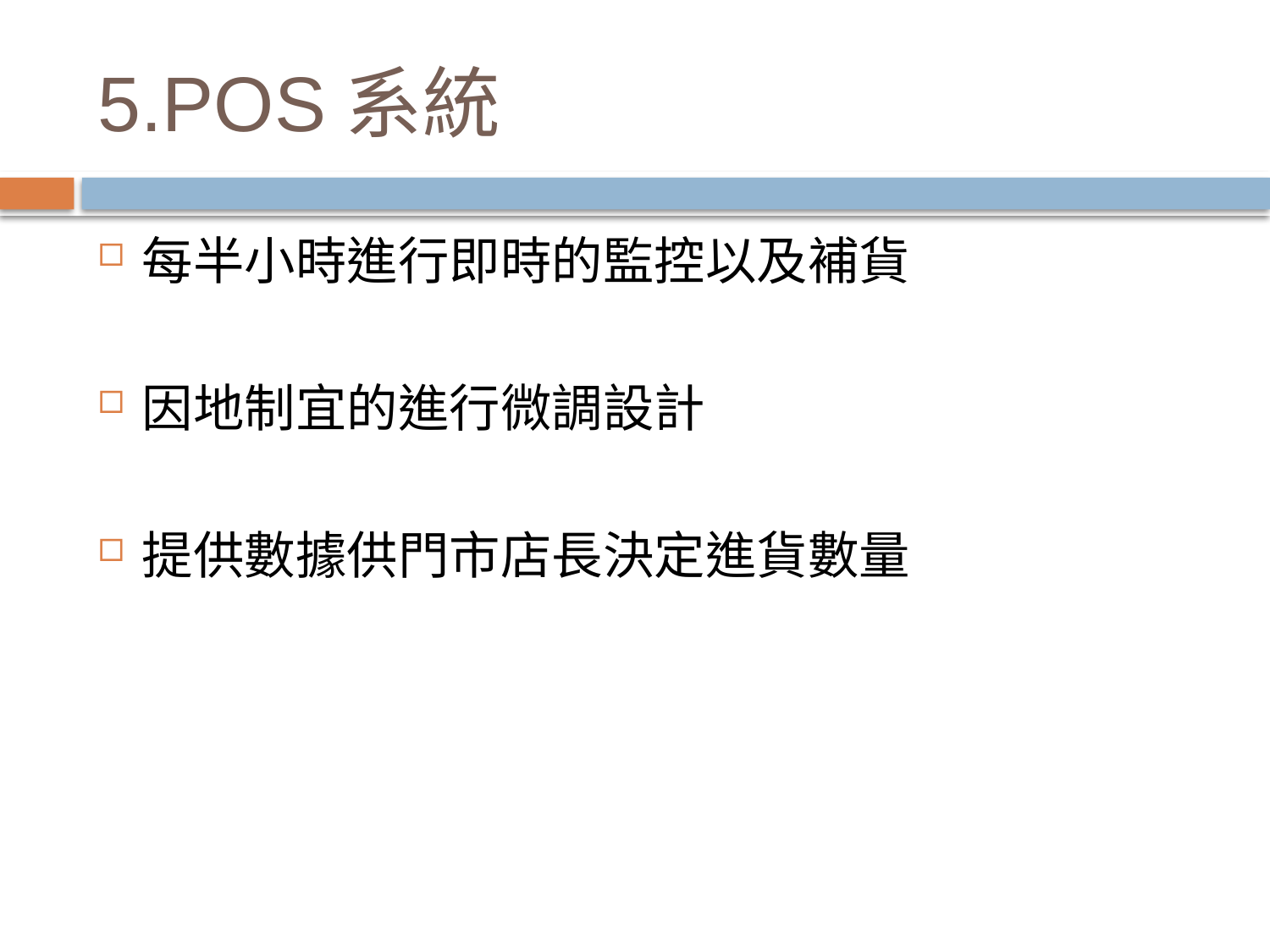

# 5.POS系統
每半小時進行即時的監控以及補貨

因地制宜的進行微調設計

提供數據供門市店長決定進貨數量